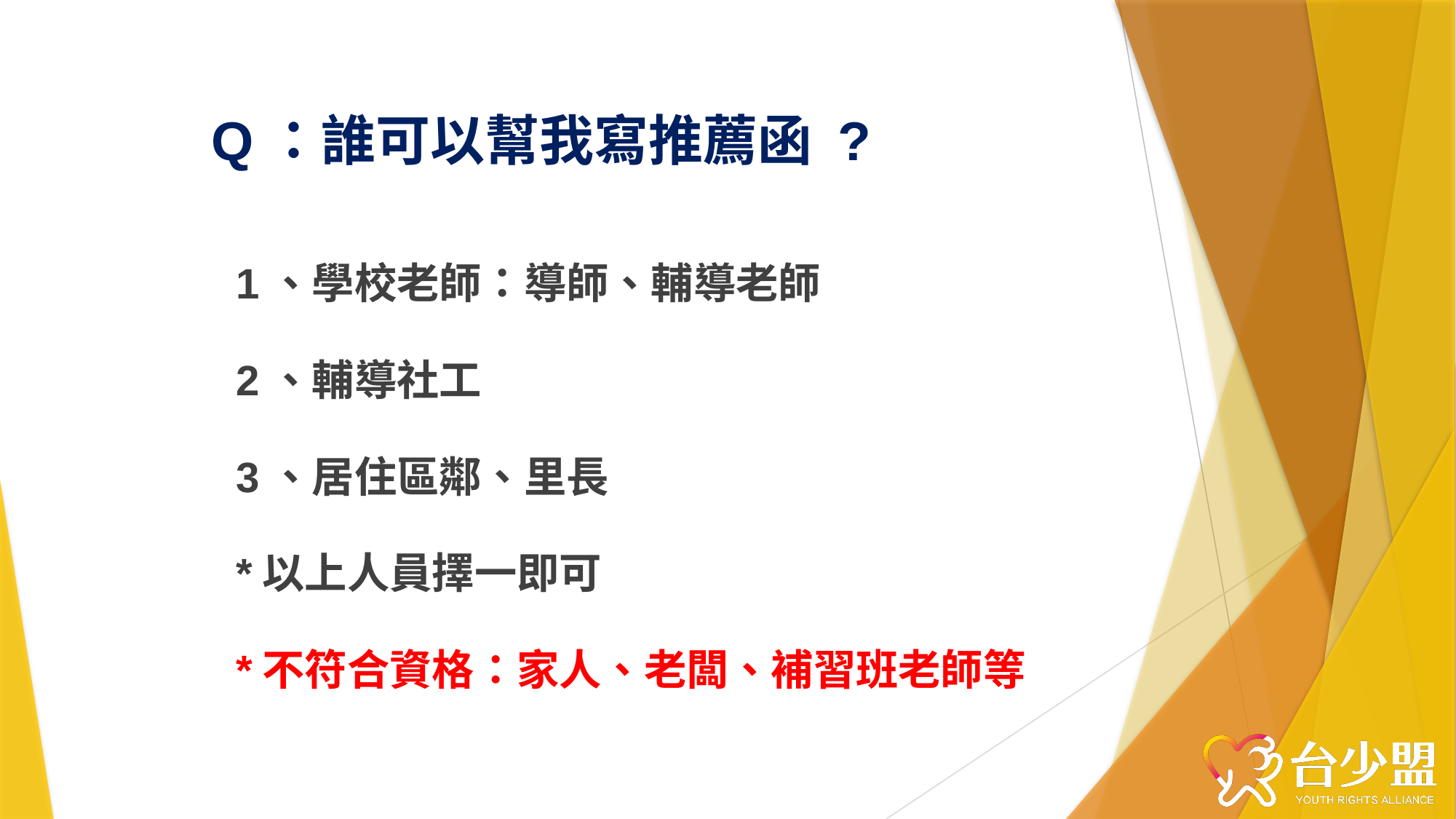

# Q：誰可以幫我寫推薦函 ?
1、學校老師：導師、輔導老師
2、輔導社工
3、居住區鄰、里長
*以上人員擇一即可
*不符合資格：家人、老闆、補習班老師等